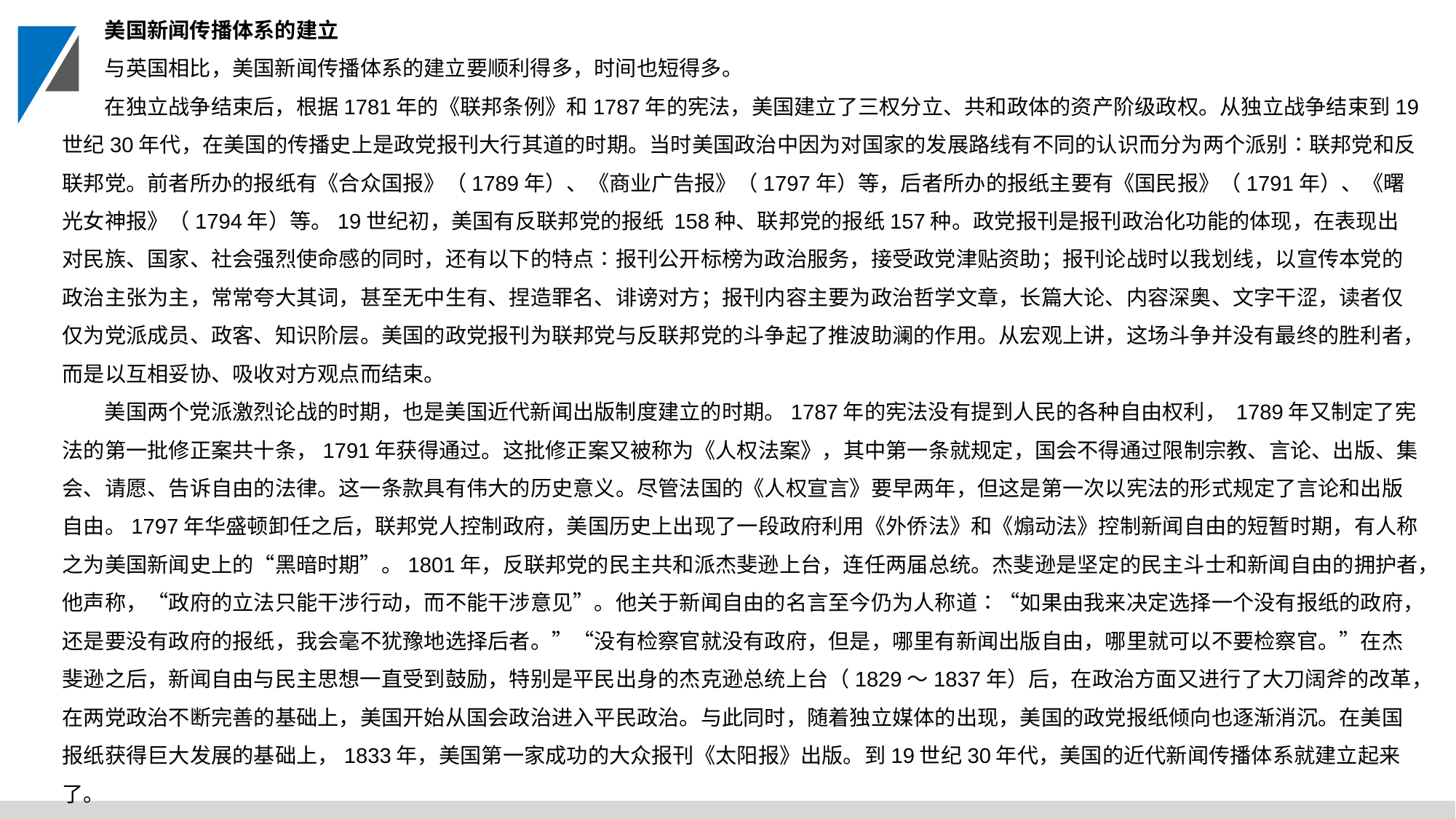

美国新闻传播体系的建立
与英国相比，美国新闻传播体系的建立要顺利得多，时间也短得多。
在独立战争结束后，根据1781年的《联邦条例》和1787年的宪法，美国建立了三权分立、共和政体的资产阶级政权。从独立战争结束到19世纪30年代，在美国的传播史上是政党报刊大行其道的时期。当时美国政治中因为对国家的发展路线有不同的认识而分为两个派别∶联邦党和反联邦党。前者所办的报纸有《合众国报》（1789年）、《商业广告报》（1797年）等，后者所办的报纸主要有《国民报》（1791年）、《曙光女神报》（1794年）等。19世纪初，美国有反联邦党的报纸 158种、联邦党的报纸157种。政党报刊是报刊政治化功能的体现，在表现出对民族、国家、社会强烈使命感的同时，还有以下的特点∶报刊公开标榜为政治服务，接受政党津贴资助；报刊论战时以我划线，以宣传本党的政治主张为主，常常夸大其词，甚至无中生有、捏造罪名、诽谤对方；报刊内容主要为政治哲学文章，长篇大论、内容深奥、文字干涩，读者仅仅为党派成员、政客、知识阶层。美国的政党报刊为联邦党与反联邦党的斗争起了推波助澜的作用。从宏观上讲，这场斗争并没有最终的胜利者，而是以互相妥协、吸收对方观点而结束。
美国两个党派激烈论战的时期，也是美国近代新闻出版制度建立的时期。1787年的宪法没有提到人民的各种自由权利， 1789年又制定了宪法的第一批修正案共十条，1791年获得通过。这批修正案又被称为《人权法案》，其中第一条就规定，国会不得通过限制宗教、言论、出版、集会、请愿、告诉自由的法律。这一条款具有伟大的历史意义。尽管法国的《人权宣言》要早两年，但这是第一次以宪法的形式规定了言论和出版自由。1797年华盛顿卸任之后，联邦党人控制政府，美国历史上出现了一段政府利用《外侨法》和《煽动法》控制新闻自由的短暂时期，有人称之为美国新闻史上的“黑暗时期”。1801年，反联邦党的民主共和派杰斐逊上台，连任两届总统。杰斐逊是坚定的民主斗士和新闻自由的拥护者，他声称，“政府的立法只能干涉行动，而不能干涉意见”。他关于新闻自由的名言至今仍为人称道∶“如果由我来决定选择一个没有报纸的政府，还是要没有政府的报纸，我会毫不犹豫地选择后者。”“没有检察官就没有政府，但是，哪里有新闻出版自由，哪里就可以不要检察官。”在杰斐逊之后，新闻自由与民主思想一直受到鼓励，特别是平民出身的杰克逊总统上台（1829～1837年）后，在政治方面又进行了大刀阔斧的改革，在两党政治不断完善的基础上，美国开始从国会政治进入平民政治。与此同时，随着独立媒体的出现，美国的政党报纸倾向也逐渐消沉。在美国报纸获得巨大发展的基础上，1833年，美国第一家成功的大众报刊《太阳报》出版。到19世纪30年代，美国的近代新闻传播体系就建立起来了。